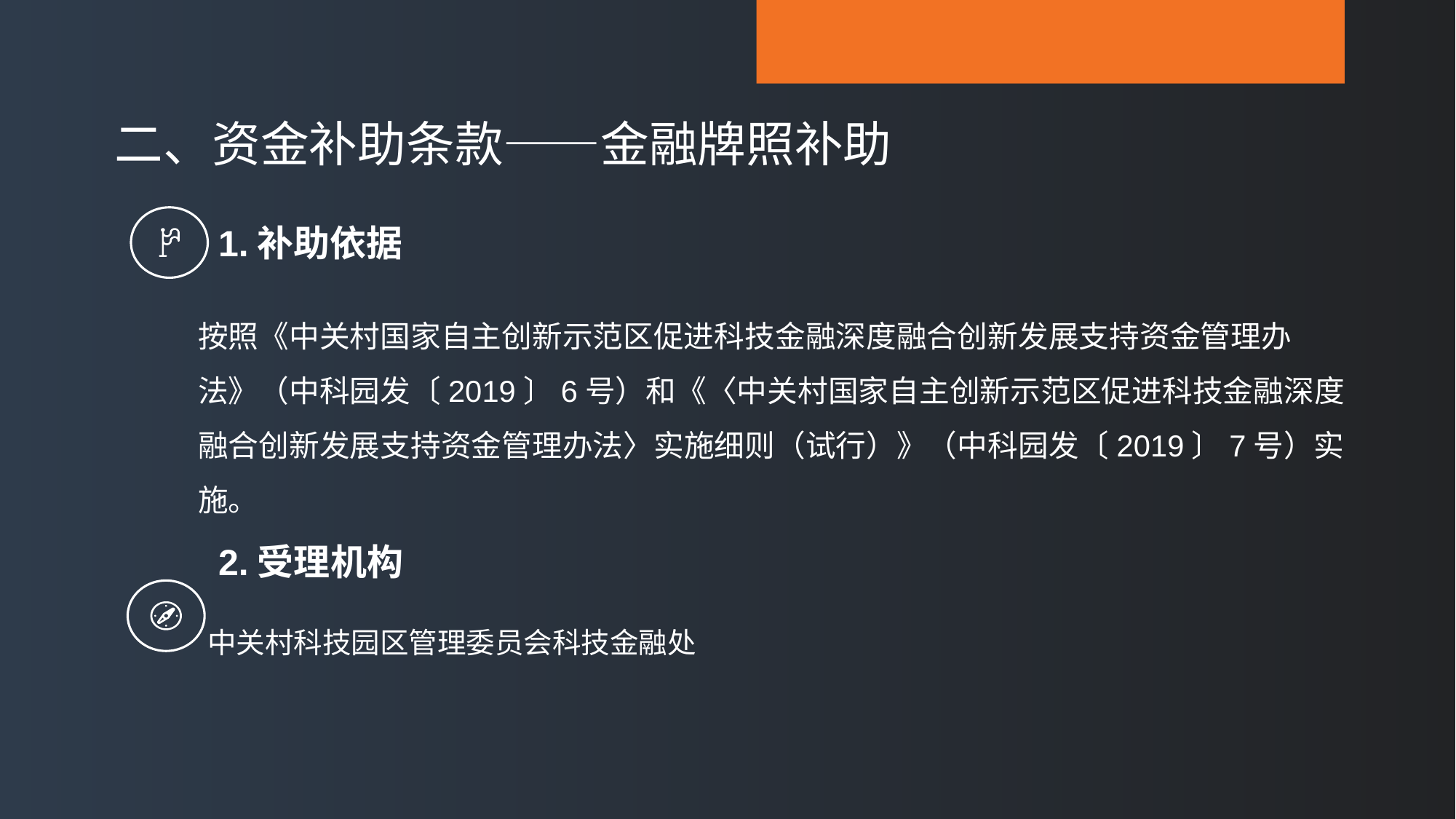

二、资金补助条款——金融牌照补助

1.补助依据

按照《中关村国家自主创新示范区促进科技金融深度融合创新发展支持资金管理办法》（中科园发〔2019〕6号）和《〈中关村国家自主创新示范区促进科技金融深度融合创新发展支持资金管理办法〉实施细则（试行）》（中科园发〔2019〕7号）实施。
2.受理机构

中关村科技园区管理委员会科技金融处